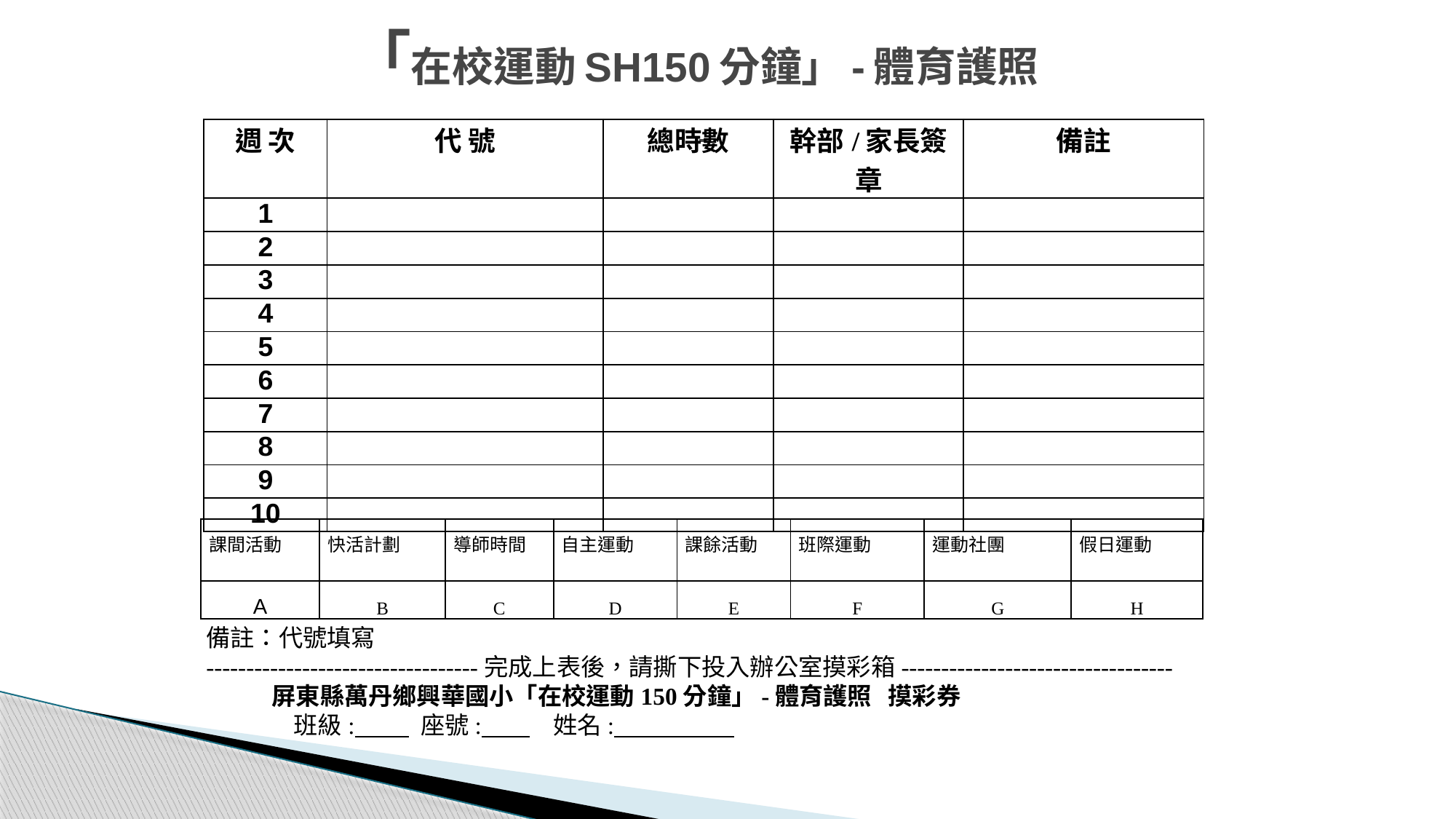

# 「在校運動SH150分鐘」-體育護照
| 週 次 | 代 號 | 總時數 | 幹部/家長簽章 | 備註 |
| --- | --- | --- | --- | --- |
| 1 |  |  |  |  |
| 2 |  |  |  |  |
| 3 |  |  |  |  |
| 4 |  |  |  |  |
| 5 |  |  |  |  |
| 6 |  |  |  |  |
| 7 |  |  |  |  |
| 8 |  |  |  |  |
| 9 |  |  |  |  |
| 10 |  |  |  |  |
| 課間活動 | 快活計劃 | 導師時間 | 自主運動 | 課餘活動 | 班際運動 | 運動社團 | 假日運動 |
| --- | --- | --- | --- | --- | --- | --- | --- |
| A | B | C | D | E | F | G | H |
備註：代號填寫
----------------------------------完成上表後，請撕下投入辦公室摸彩箱----------------------------------
           屏東縣萬丹鄉興華國小「在校運動150分鐘」-體育護照   摸彩券
               班級:          座號:           姓名: